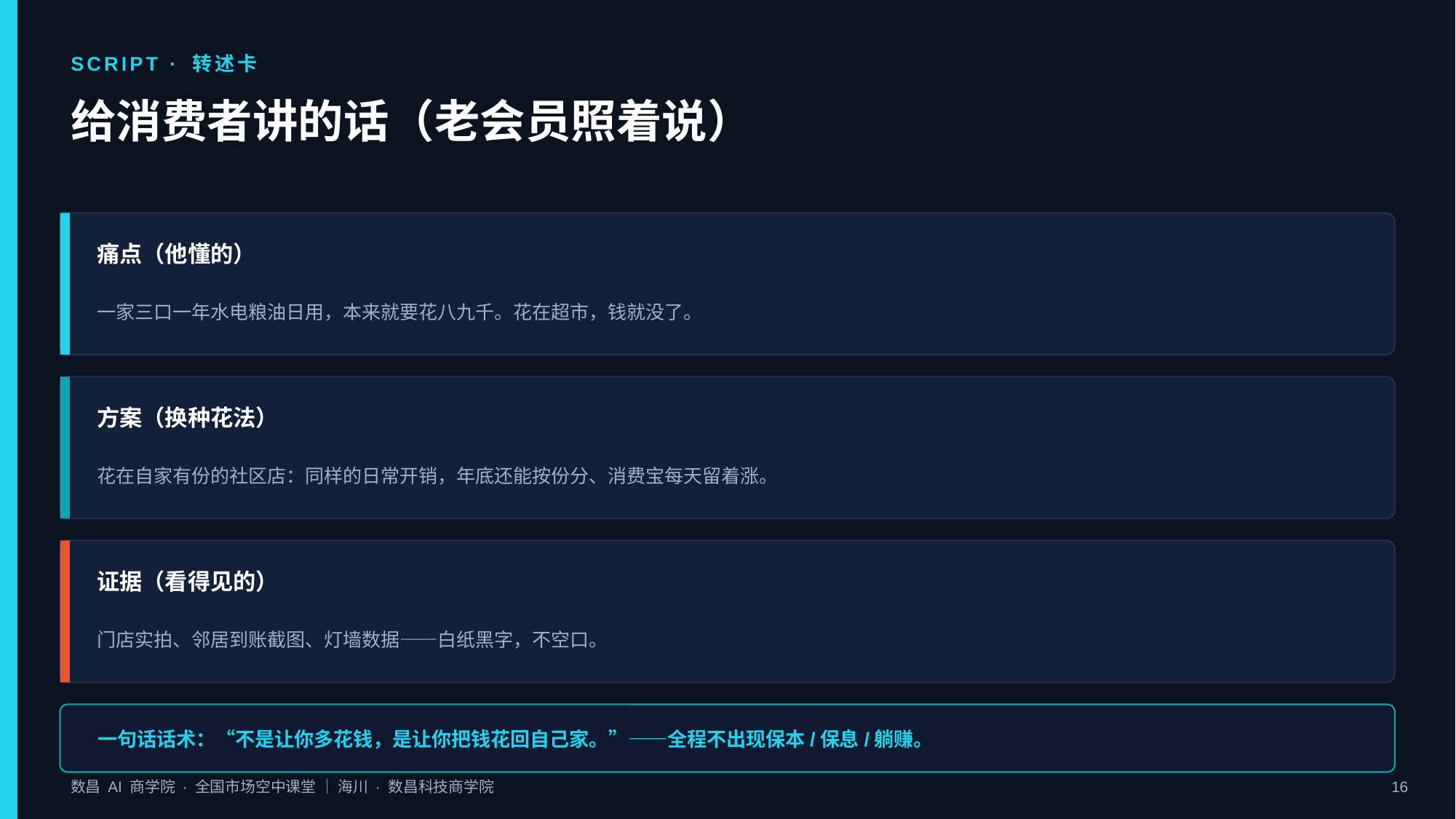

SCRIPT · 转述卡
给消费者讲的话（老会员照着说）

痛点（他懂的）
一家三口一年水电粮油日用，本来就要花八九千。花在超市，钱就没了。

方案（换种花法）
花在自家有份的社区店：同样的日常开销，年底还能按份分、消费宝每天留着涨。

证据（看得见的）
门店实拍、邻居到账截图、灯墙数据——白纸黑字，不空口。

一句话话术：“不是让你多花钱，是让你把钱花回自己家。”——全程不出现保本/保息/躺赚。
数昌 AI 商学院 · 全国市场空中课堂 ｜ 海川 · 数昌科技商学院
16